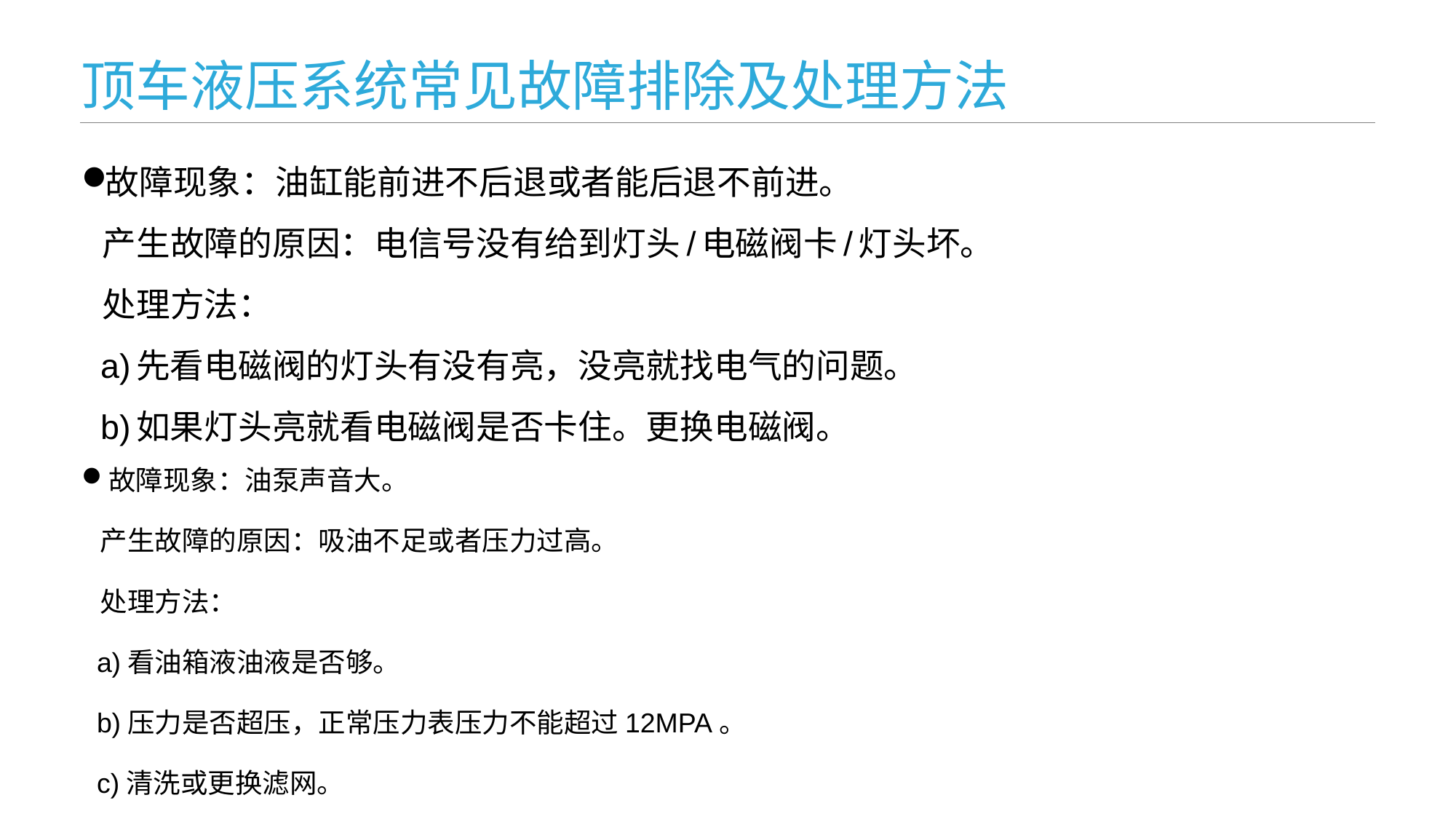

顶车液压系统常见故障排除及处理方法
故障现象：油缸能前进不后退或者能后退不前进。
  产生故障的原因：电信号没有给到灯头/电磁阀卡/灯头坏。
  处理方法：
  a)先看电磁阀的灯头有没有亮，没亮就找电气的问题。
  b)如果灯头亮就看电磁阀是否卡住。更换电磁阀。

故障现象：油泵声音大。
  产生故障的原因：吸油不足或者压力过高。
  处理方法：
  a)看油箱液油液是否够。
  b)压力是否超压，正常压力表压力不能超过12MPA。
  c)清洗或更换滤网。